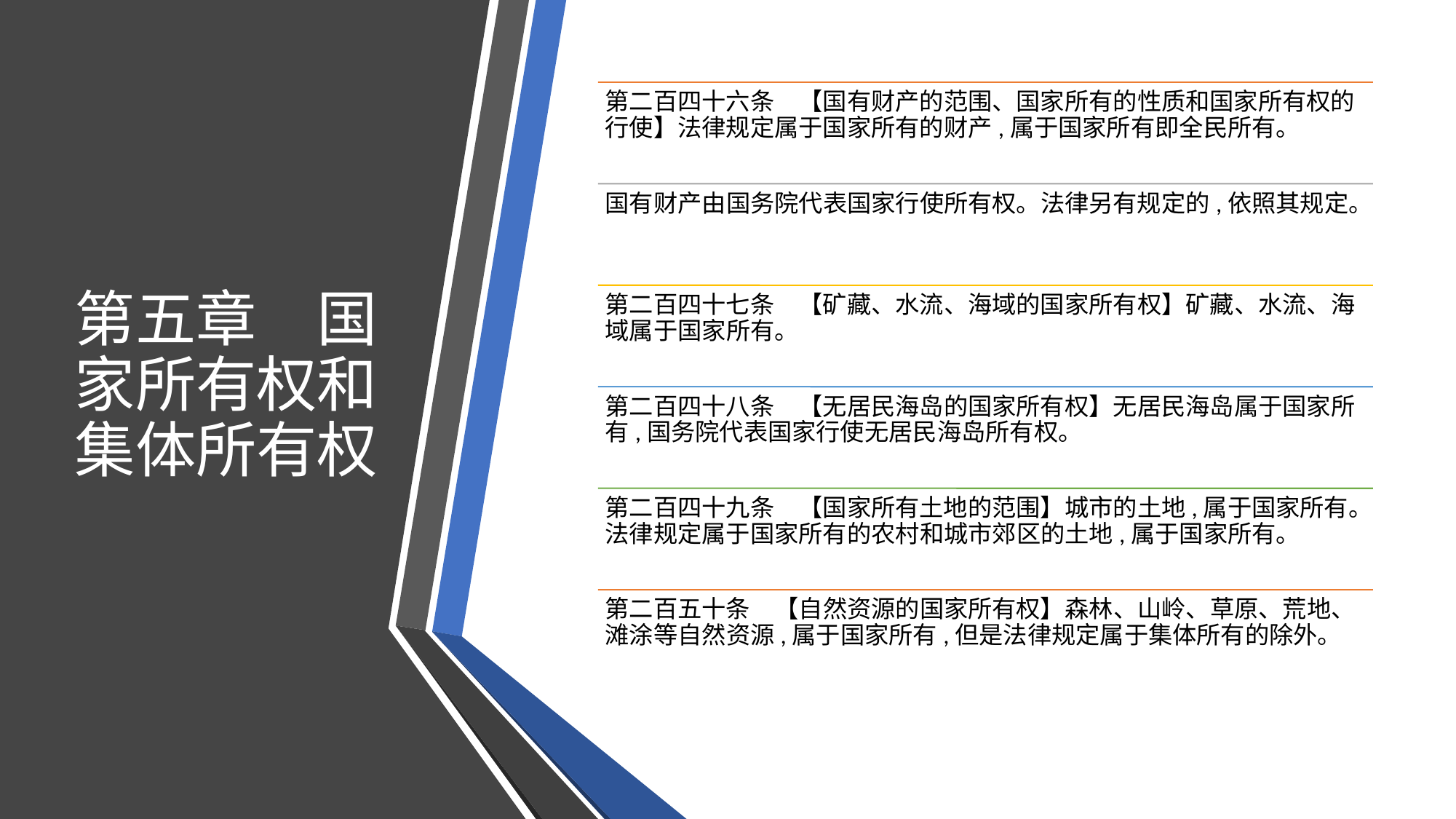

# 第五章　国家所有权和集体所有权
第二百四十六条　【国有财产的范围、国家所有的性质和国家所有权的行使】法律规定属于国家所有的财产,属于国家所有即全民所有。
国有财产由国务院代表国家行使所有权。法律另有规定的,依照其规定。
第二百四十七条　【矿藏、水流、海域的国家所有权】矿藏、水流、海域属于国家所有。
第二百四十八条　【无居民海岛的国家所有权】无居民海岛属于国家所有,国务院代表国家行使无居民海岛所有权。
第二百四十九条　【国家所有土地的范围】城市的土地,属于国家所有。法律规定属于国家所有的农村和城市郊区的土地,属于国家所有。
第二百五十条　【自然资源的国家所有权】森林、山岭、草原、荒地、滩涂等自然资源,属于国家所有,但是法律规定属于集体所有的除外。